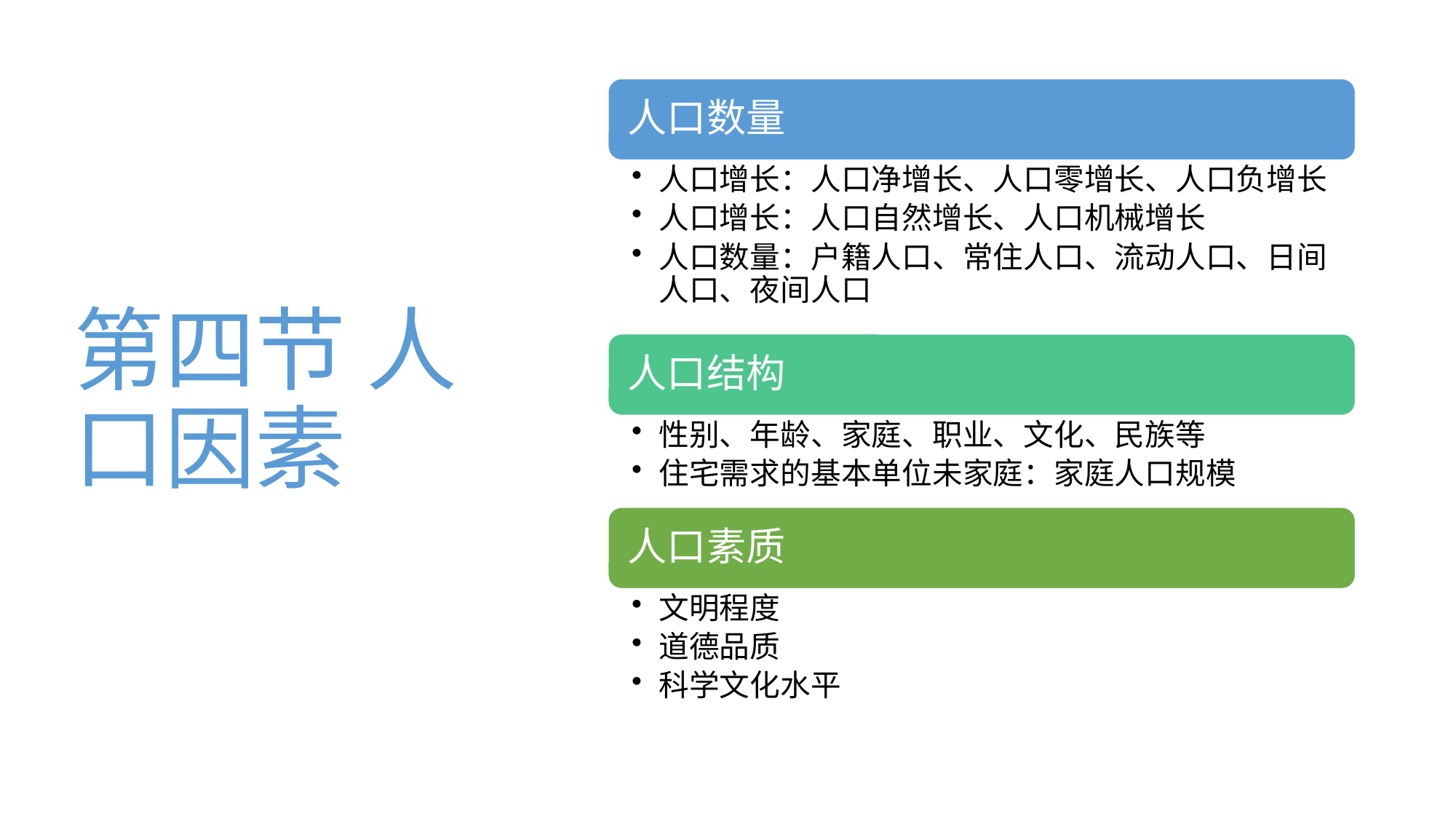

# 第四节 人口因素
人口数量
人口增长：人口净增长、人口零增长、人口负增长
人口增长：人口自然增长、人口机械增长
人口数量：户籍人口、常住人口、流动人口、日间人口、夜间人口
人口结构
性别、年龄、家庭、职业、文化、民族等
住宅需求的基本单位未家庭：家庭人口规模
人口素质
文明程度
道德品质
科学文化水平